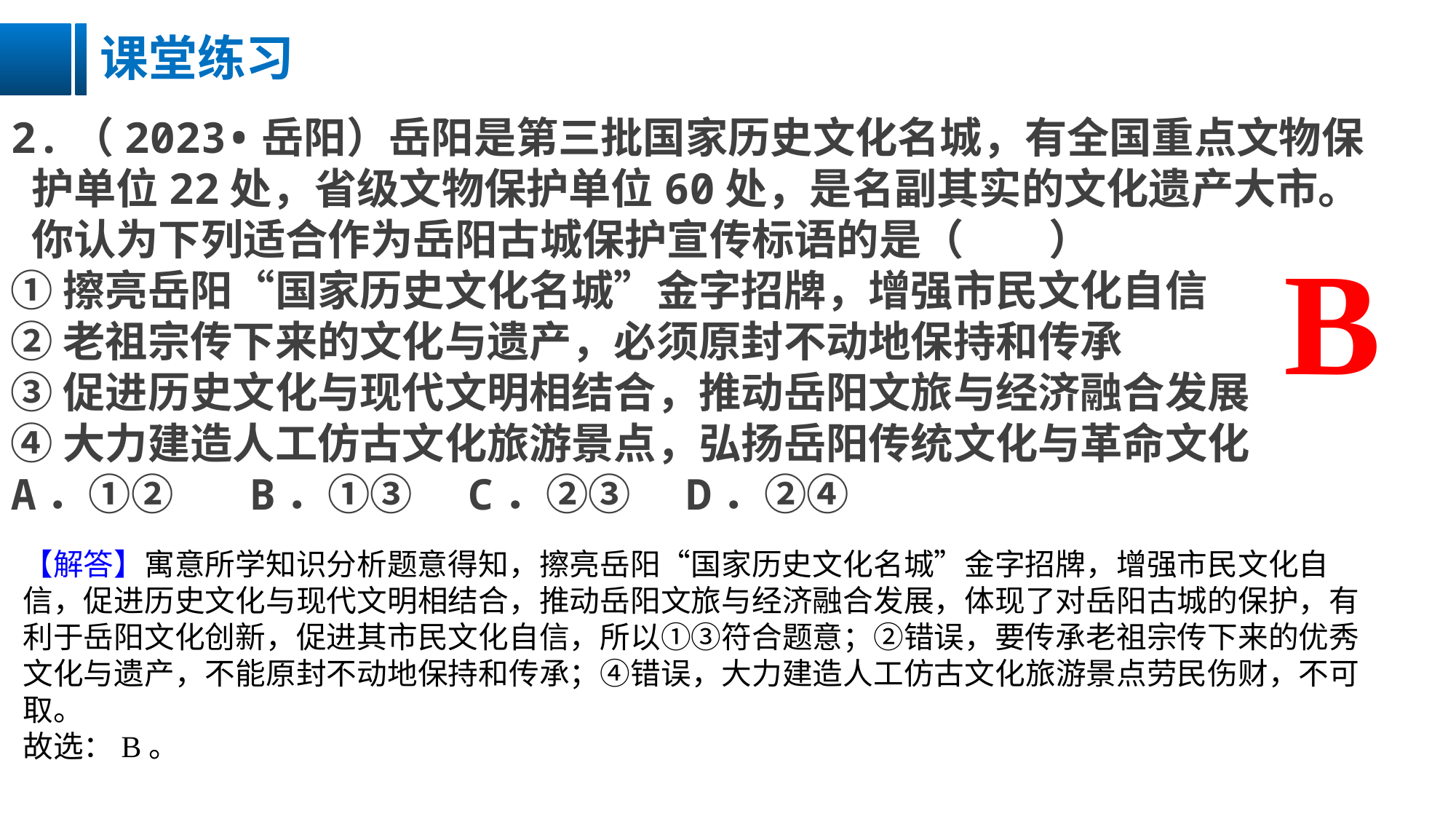

课堂练习
2.（2023•岳阳）岳阳是第三批国家历史文化名城，有全国重点文物保护单位22处，省级文物保护单位60处，是名副其实的文化遗产大市。你认为下列适合作为岳阳古城保护宣传标语的是（　　）
①擦亮岳阳“国家历史文化名城”金字招牌，增强市民文化自信
②老祖宗传下来的文化与遗产，必须原封不动地保持和传承
③促进历史文化与现代文明相结合，推动岳阳文旅与经济融合发展
④大力建造人工仿古文化旅游景点，弘扬岳阳传统文化与革命文化
A．①②	B．①③	C．②③	D．②④
B
【解答】寓意所学知识分析题意得知，擦亮岳阳“国家历史文化名城”金字招牌，增强市民文化自信，促进历史文化与现代文明相结合，推动岳阳文旅与经济融合发展，体现了对岳阳古城的保护，有利于岳阳文化创新，促进其市民文化自信，所以①③符合题意；②错误，要传承老祖宗传下来的优秀文化与遗产，不能原封不动地保持和传承；④错误，大力建造人工仿古文化旅游景点劳民伤财，不可取。故选：B。